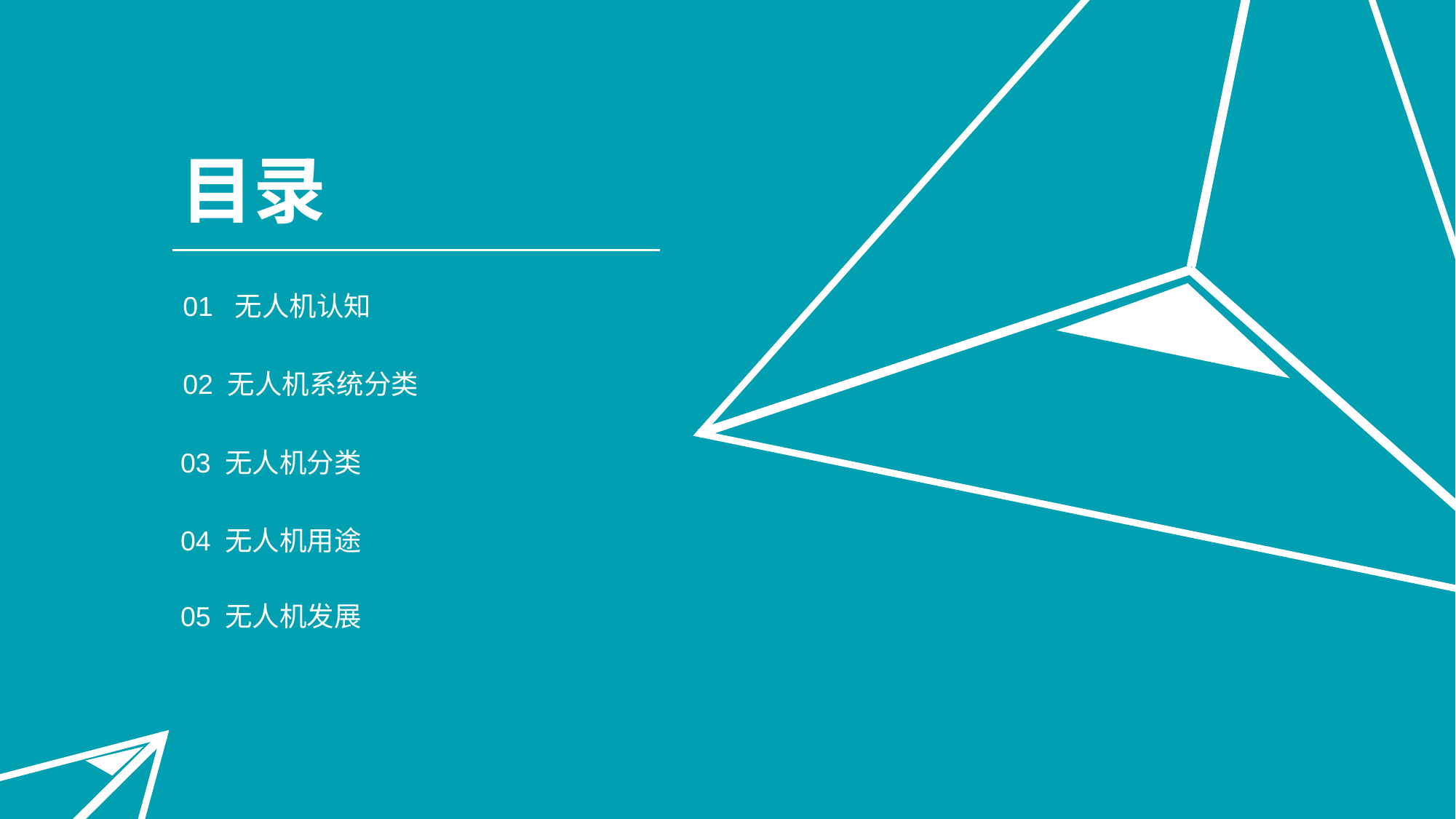

目录
01  无人机认知
02 无人机系统分类
03 无人机分类
04 无人机用途
05 无人机发展